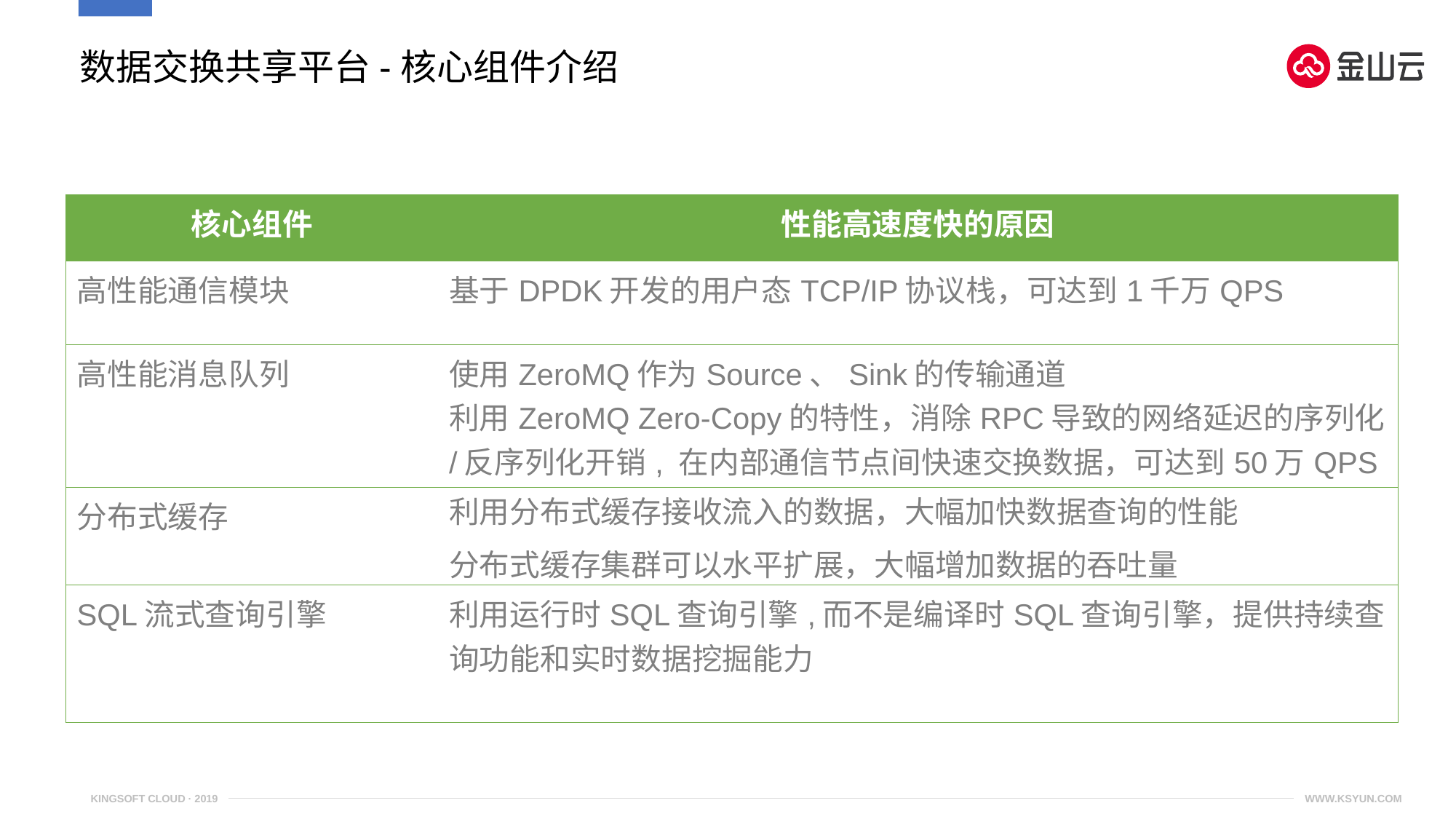

数据交换共享平台-核心组件介绍
| 核心组件 | 性能高速度快的原因 |
| --- | --- |
| 高性能通信模块 | 基于DPDK开发的用户态TCP/IP协议栈，可达到1千万QPS |
| 高性能消息队列 | 使用ZeroMQ作为Source、Sink的传输通道 利用ZeroMQ Zero-Copy的特性，消除RPC导致的网络延迟的序列化/反序列化开销, 在内部通信节点间快速交换数据，可达到50万QPS |
| 分布式缓存 | 利用分布式缓存接收流入的数据，大幅加快数据查询的性能 分布式缓存集群可以水平扩展，大幅增加数据的吞吐量 |
| SQL流式查询引擎 | 利用运行时SQL查询引擎,而不是编译时SQL查询引擎，提供持续查询功能和实时数据挖掘能力 |